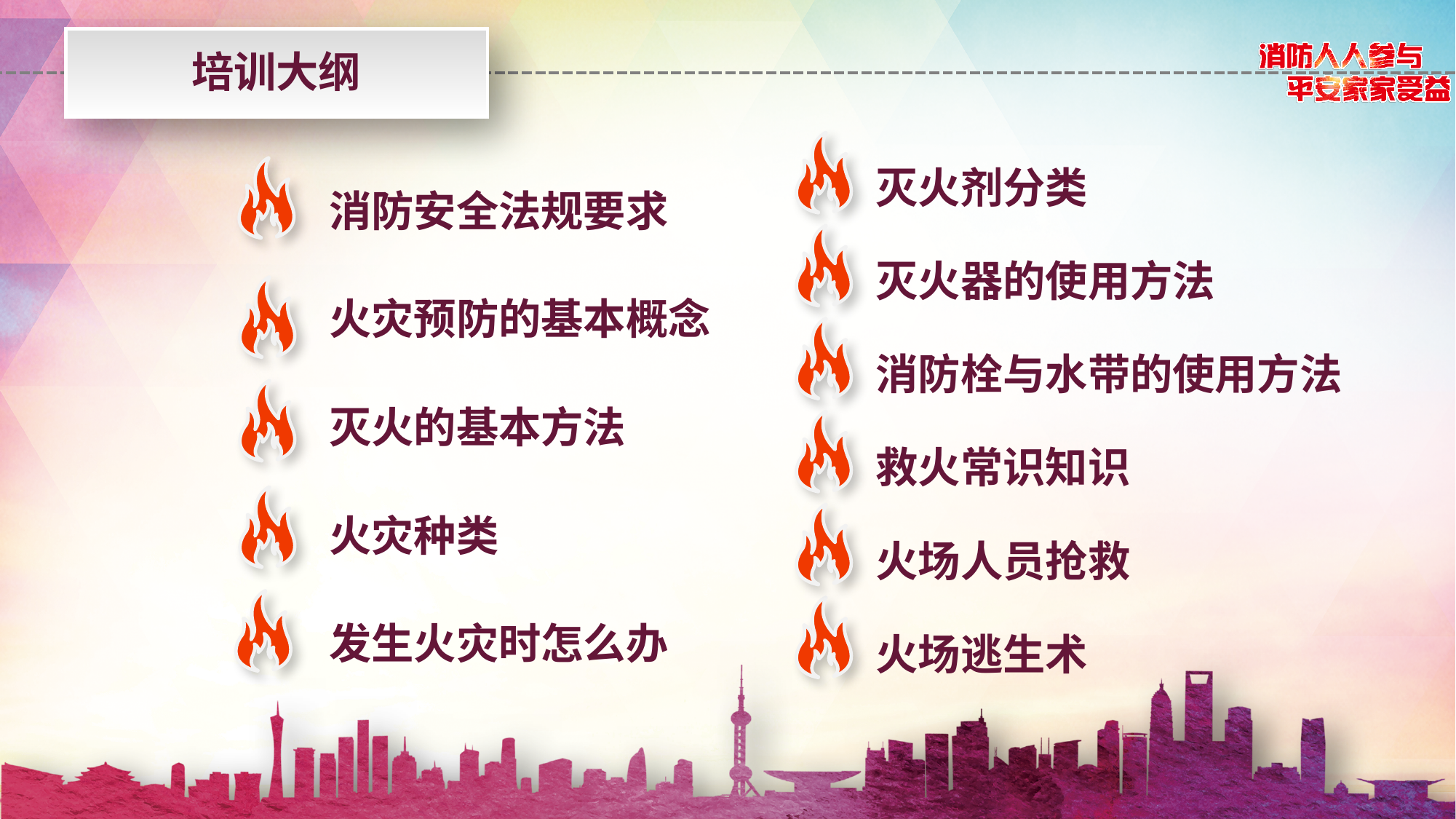

培训大纲

灭火剂分类

消防安全法规要求

灭火器的使用方法

火灾预防的基本概念

消防栓与水带的使用方法

灭火的基本方法

救火常识知识

火灾种类

火场人员抢救

发生火灾时怎么办
火场逃生术